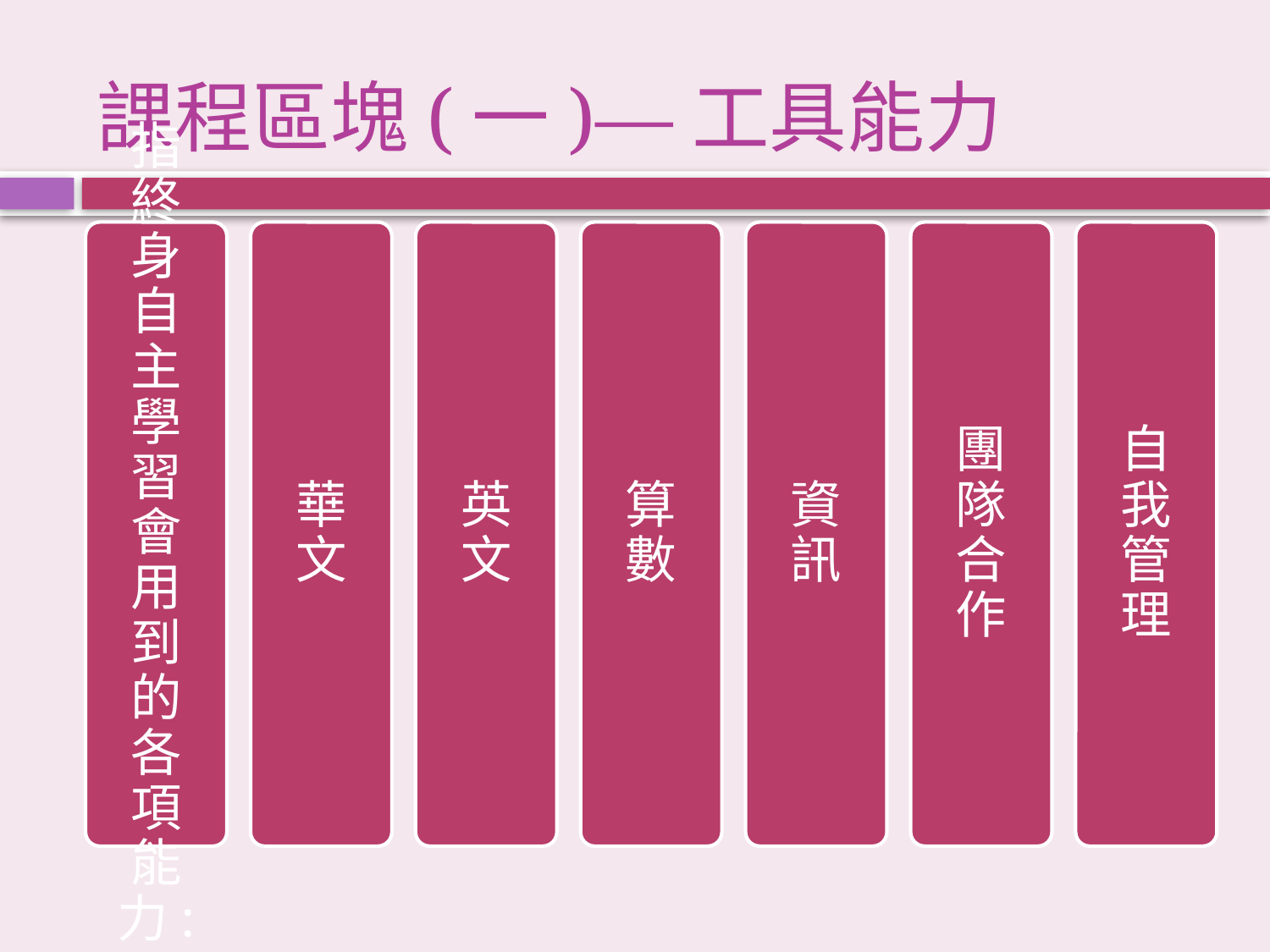

# 課程區塊(一)—工具能力
指終身自主學習會用到的各項能力:
華文
英文
算數
資訊
團隊合作
自我管理